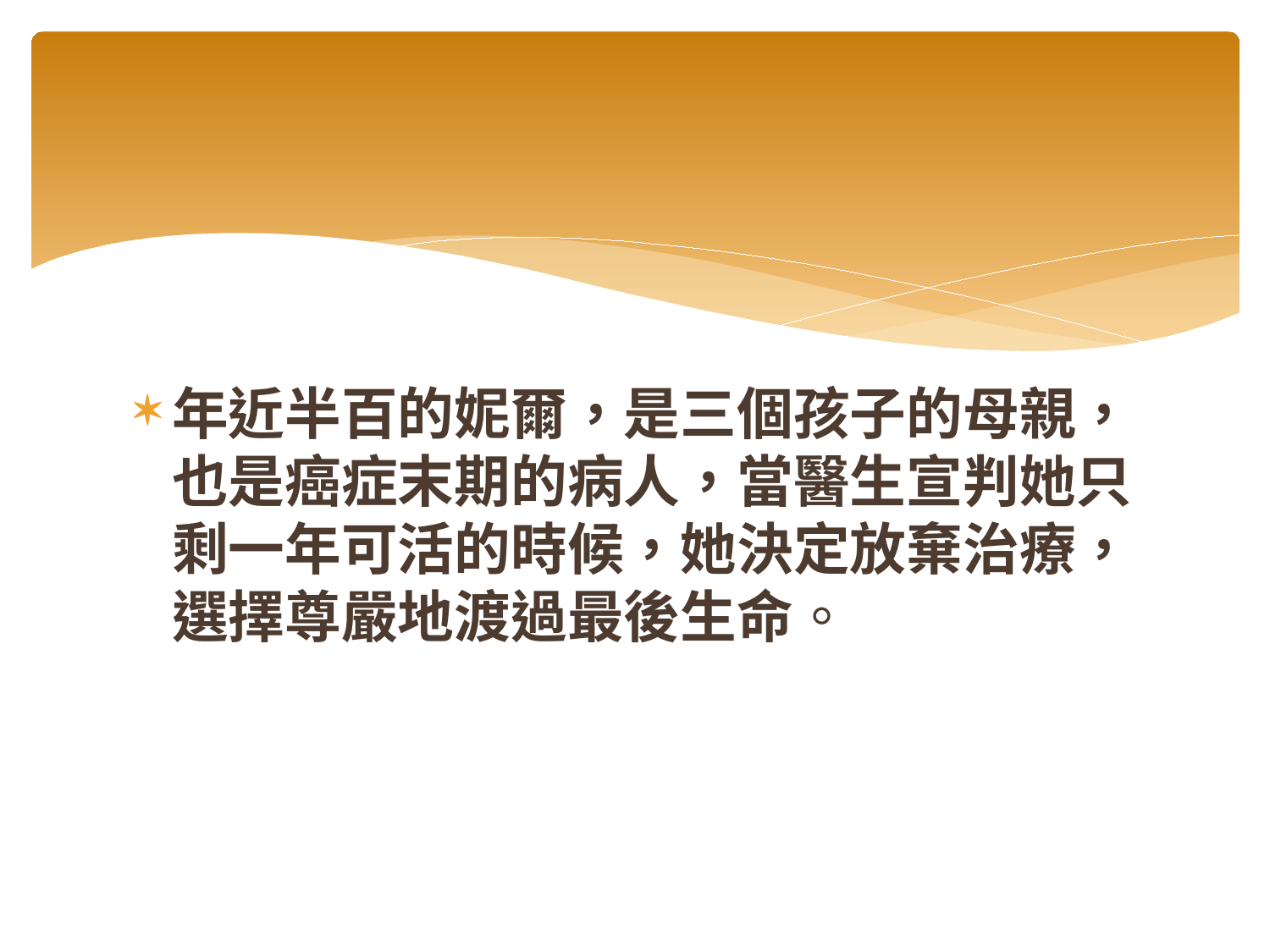

#
年近半百的妮爾，是三個孩子的母親，也是癌症末期的病人，當醫生宣判她只剩一年可活的時候，她決定放棄治療，選擇尊嚴地渡過最後生命。